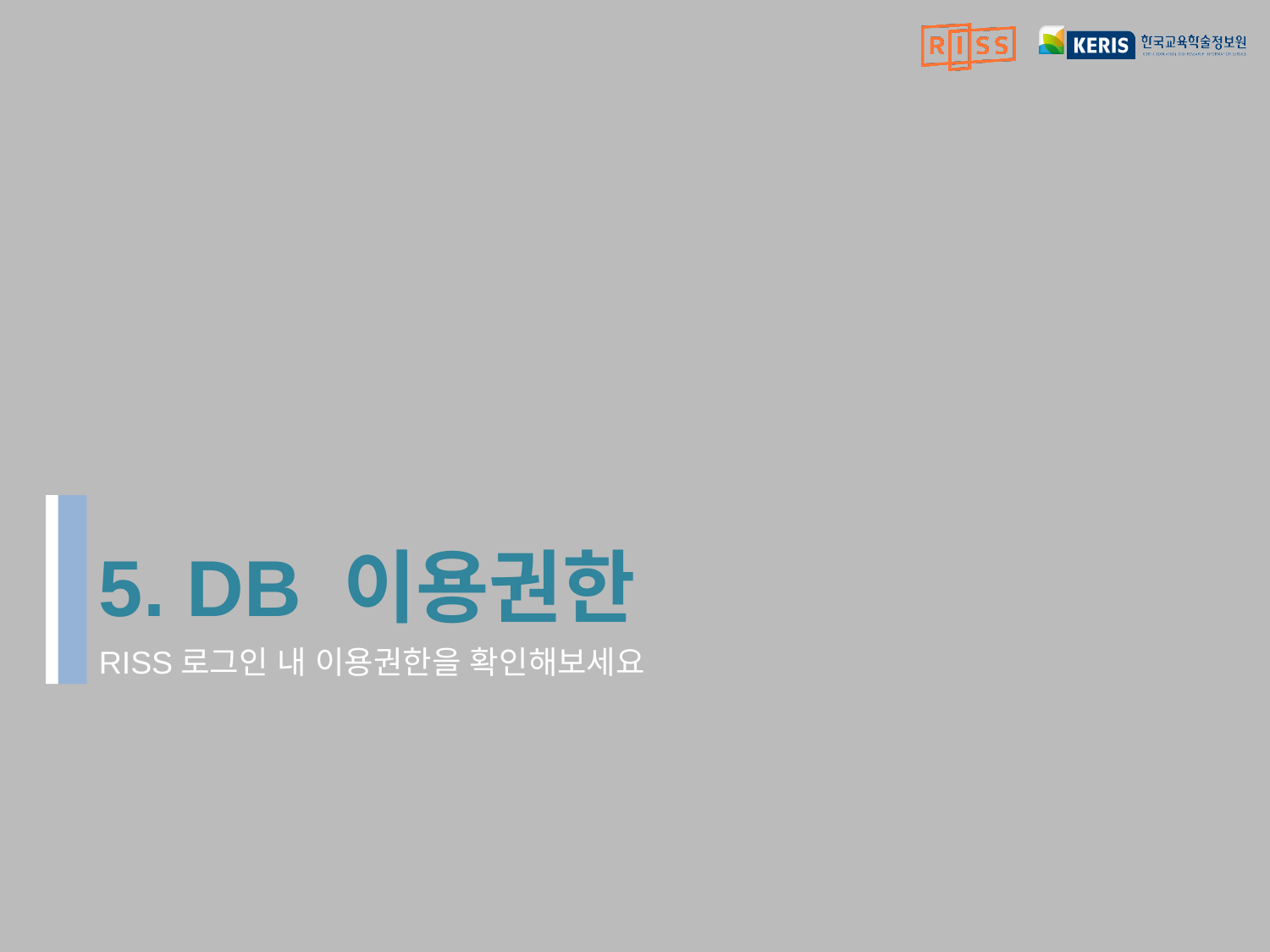

# 5. DB 이용권한
RISS로그인 내 이용권한을 확인해보세요